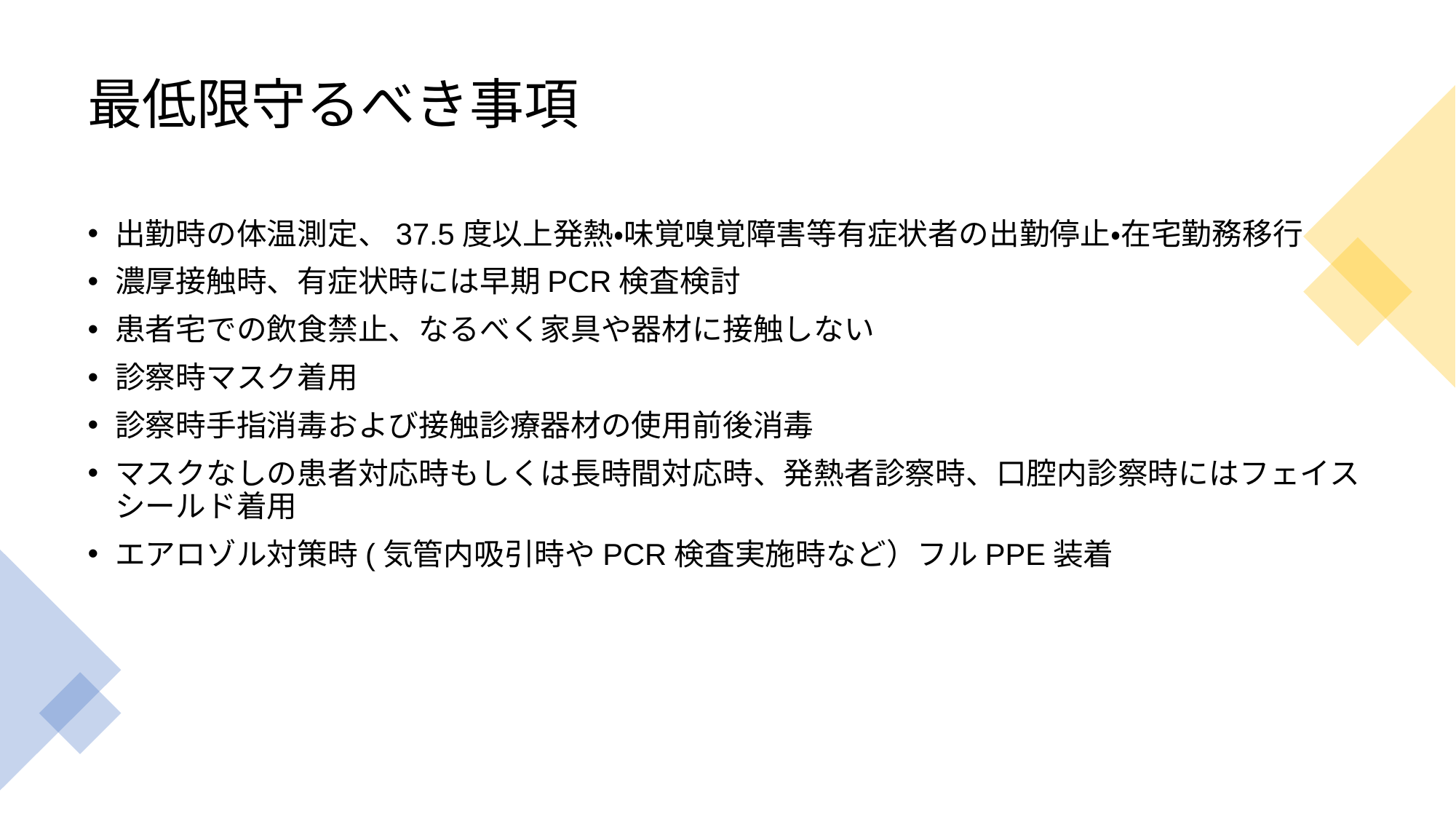

# 最低限守るべき事項

出勤時の体温測定、37.5度以上発熱・味覚嗅覚障害等有症状者の出勤停止・在宅勤務移行
濃厚接触時、有症状時には早期PCR検査検討
患者宅での飲食禁止、なるべく家具や器材に接触しない
診察時マスク着用
診察時手指消毒および接触診療器材の使用前後消毒
マスクなしの患者対応時もしくは長時間対応時、発熱者診察時、口腔内診察時にはフェイスシールド着用
エアロゾル対策時(気管内吸引時やPCR検査実施時など）フルPPE装着